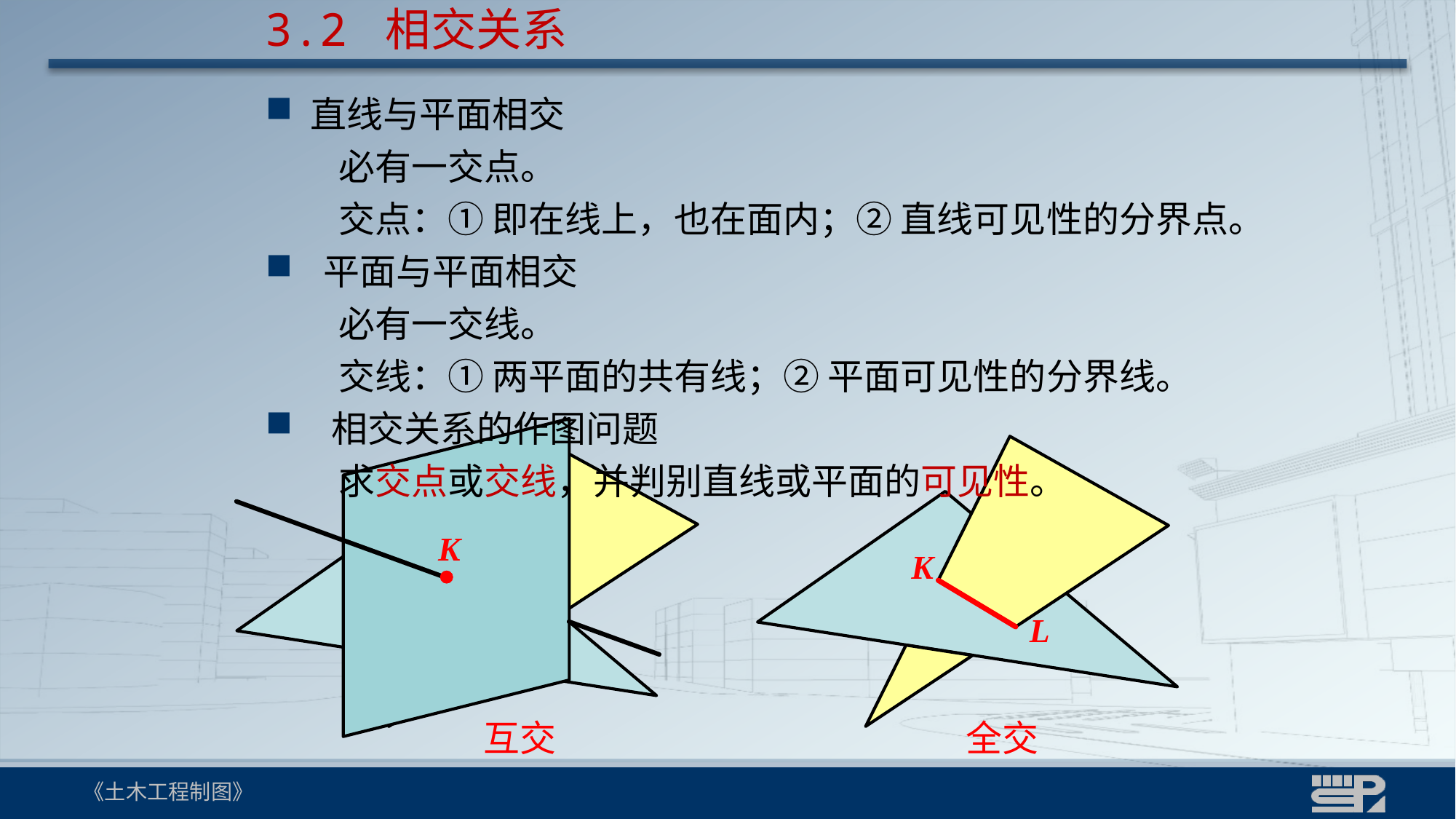

3.2 相交关系
 直线与平面相交
必有一交点。
交点：① 即在线上，也在面内；② 直线可见性的分界点。
 平面与平面相交
必有一交线。
交线：① 两平面的共有线；② 平面可见性的分界线。
  相交关系的作图问题
求交点或交线，并判别直线或平面的可见性。

K
K
L

互交
全交